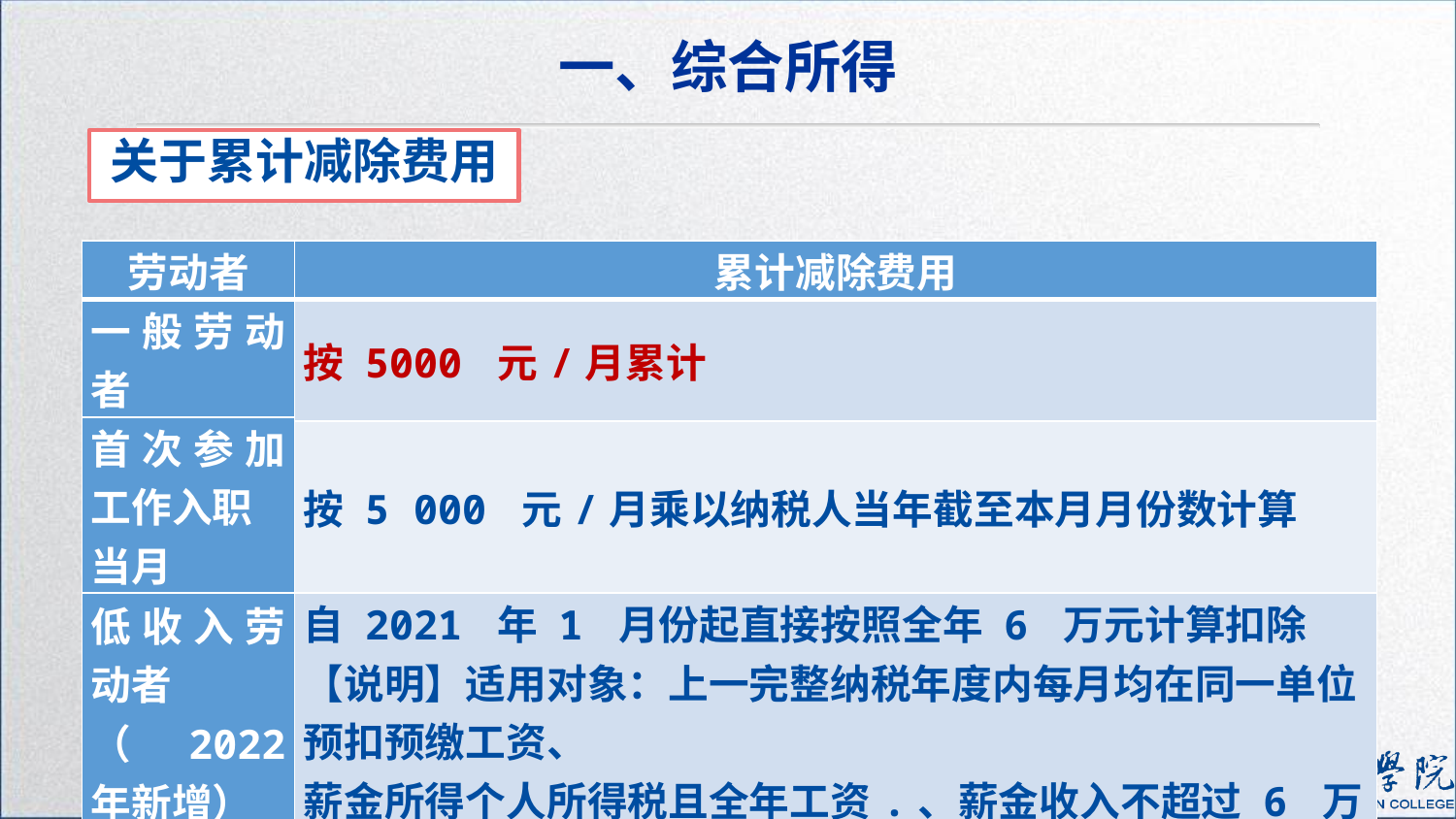

一、综合所得
关于累计减除费用
| 劳动者 | 累计减除费用 |
| --- | --- |
| 一般劳动者 | 按 5000 元/月累计 |
| 首次参加工作入职 当月 |  |
|  | 按 5 000 元/月乘以纳税人当年截至本月月份数计算 |
| 低收入劳动者 （2022 年新增） | 自 2021 年 1 月份起直接按照全年 6 万元计算扣除 【说明】适用对象：上一完整纳税年度内每月均在同一单位预扣预缴工资、 薪金所得个人所得税且全年工资.、薪金收入不超过 6 万元 |
84